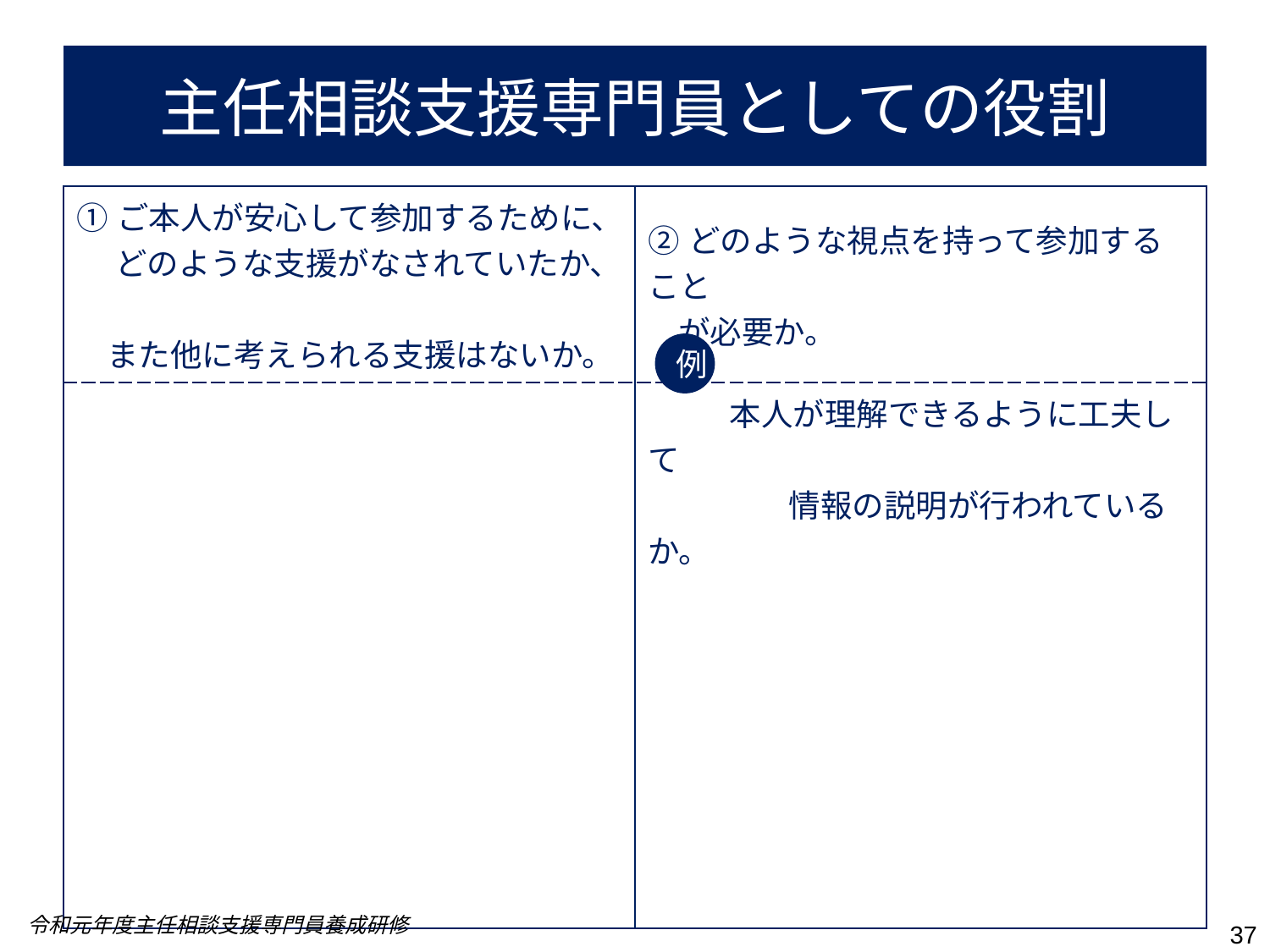

# 主任相談支援専門員としての役割
| ①ご本人が安心して参加するために、 　 どのような支援がなされていたか、　　　　　 また他に考えられる支援はないか。 | ②どのような視点を持って参加すること が必要か。 |
| --- | --- |
|  | 本人が理解できるように工夫して　 　　　　 情報の説明が行われているか。 |
例
令和元年度主任相談支援専門員養成研修
37